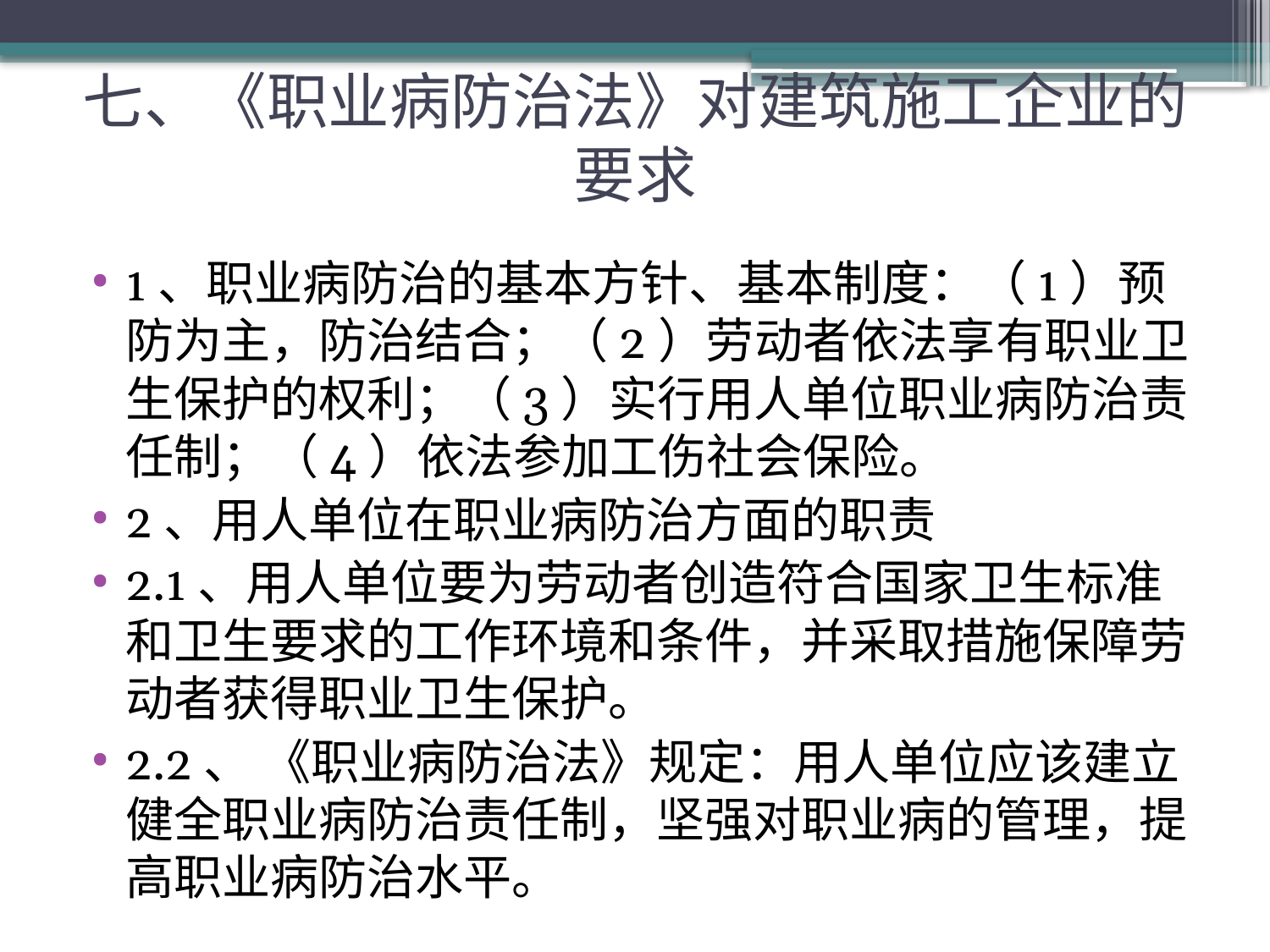

# 七、《职业病防治法》对建筑施工企业的要求
1、职业病防治的基本方针、基本制度：（1）预防为主，防治结合；（2）劳动者依法享有职业卫生保护的权利；（3）实行用人单位职业病防治责任制；（4）依法参加工伤社会保险。
2、用人单位在职业病防治方面的职责
2.1、用人单位要为劳动者创造符合国家卫生标准和卫生要求的工作环境和条件，并采取措施保障劳动者获得职业卫生保护。
2.2、 《职业病防治法》规定：用人单位应该建立健全职业病防治责任制，坚强对职业病的管理，提高职业病防治水平。